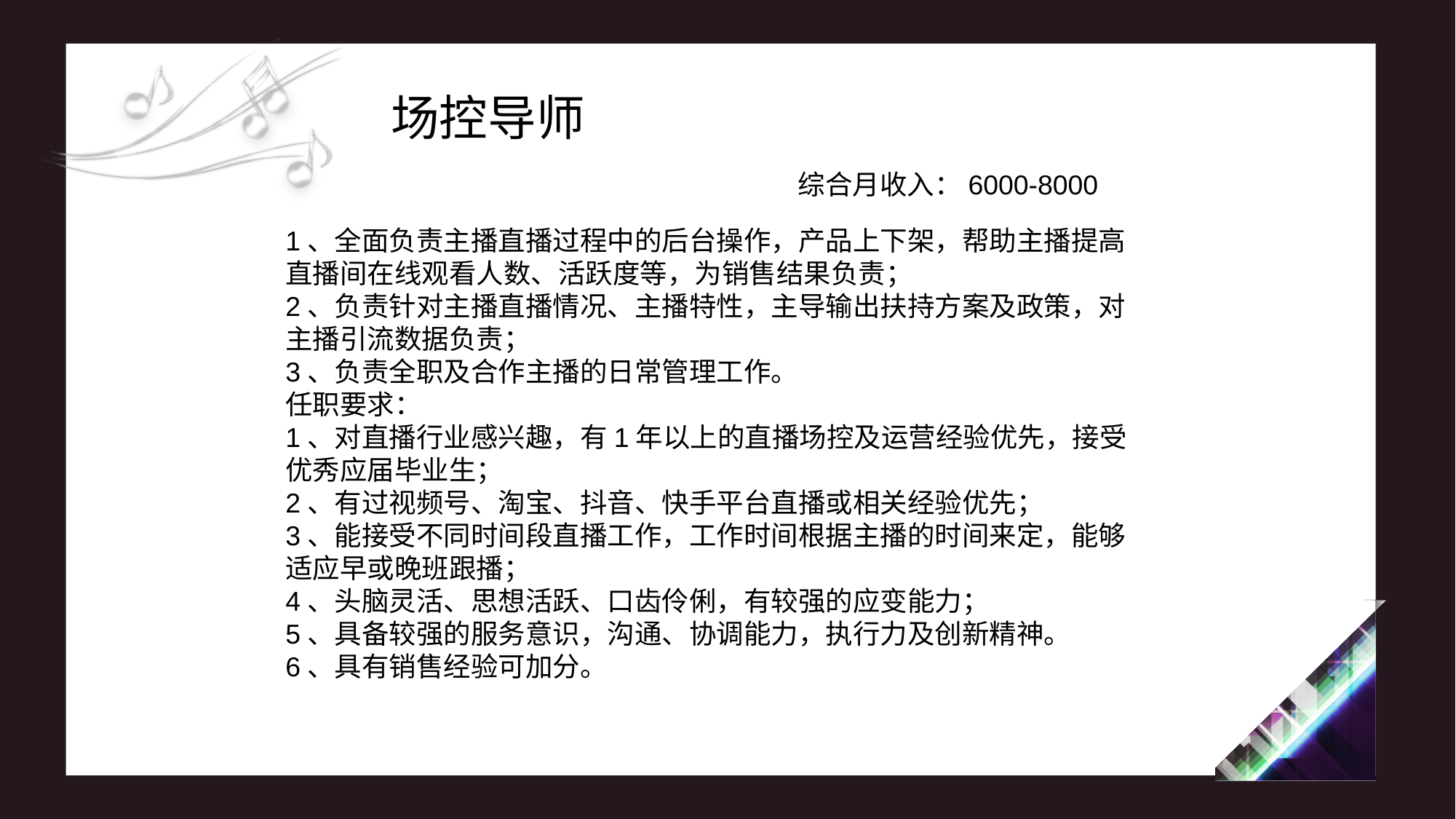

场控导师
综合月收入：6000-8000
1、全面负责主播直播过程中的后台操作，产品上下架，帮助主播提高直播间在线观看人数、活跃度等，为销售结果负责；
2、负责针对主播直播情况、主播特性，主导输出扶持方案及政策，对主播引流数据负责；
3、负责全职及合作主播的日常管理工作。
任职要求：
1、对直播行业感兴趣，有1年以上的直播场控及运营经验优先，接受优秀应届毕业生；
2、有过视频号、淘宝、抖音、快手平台直播或相关经验优先；
3、能接受不同时间段直播工作，工作时间根据主播的时间来定，能够适应早或晚班跟播；
4、头脑灵活、思想活跃、口齿伶俐，有较强的应变能力；
5、具备较强的服务意识，沟通、协调能力，执行力及创新精神。
6、具有销售经验可加分。